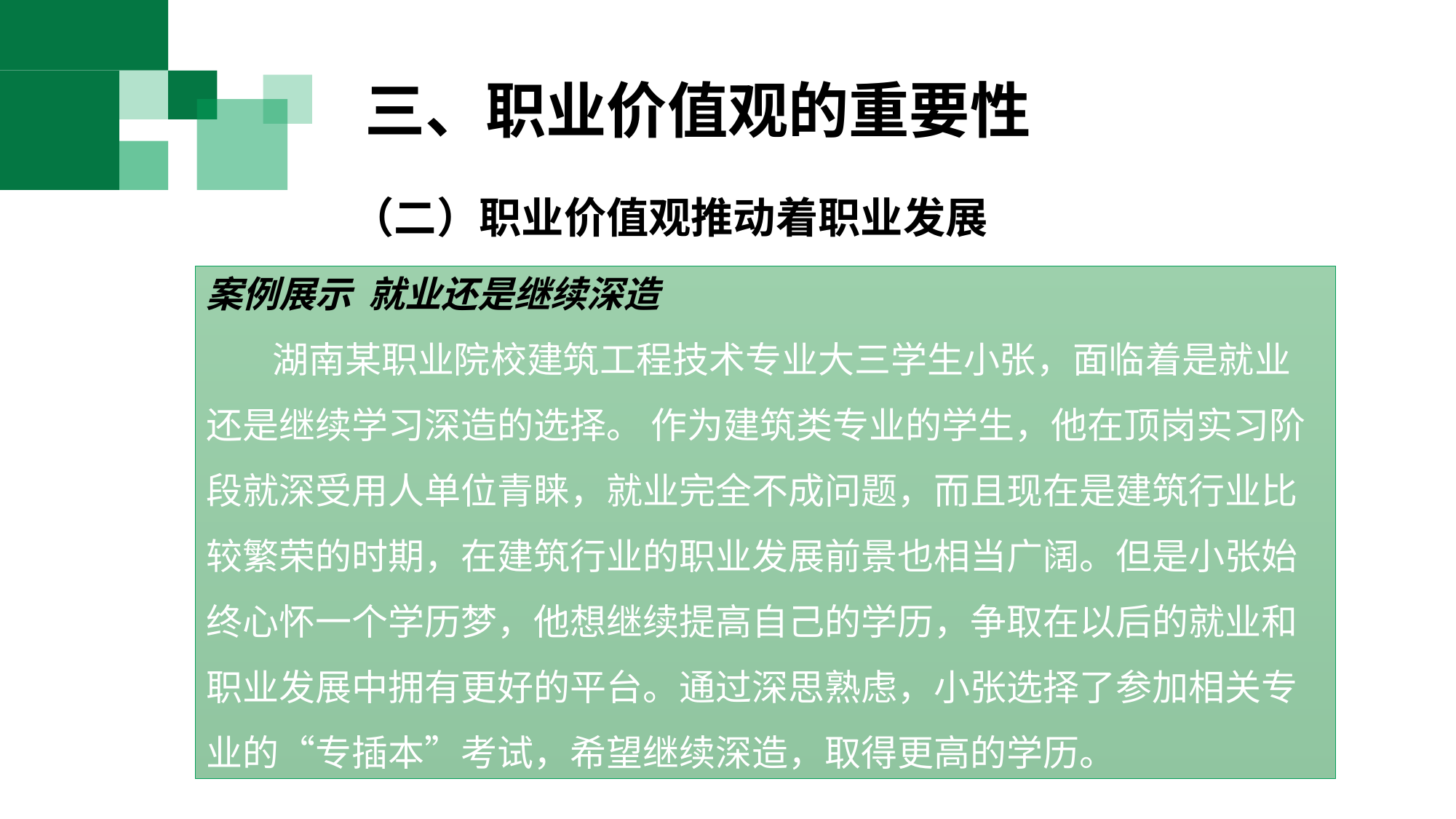

三、职业价值观的重要性

（二）职业价值观推动着职业发展

案例展示  就业还是继续深造
       湖南某职业院校建筑工程技术专业大三学生小张，面临着是就业还是继续学习深造的选择。 作为建筑类专业的学生，他在顶岗实习阶段就深受用人单位青睐，就业完全不成问题，而且现在是建筑行业比较繁荣的时期，在建筑行业的职业发展前景也相当广阔。但是小张始终心怀一个学历梦，他想继续提高自己的学历，争取在以后的就业和职业发展中拥有更好的平台。通过深思熟虑，小张选择了参加相关专业的“专插本”考试，希望继续深造，取得更高的学历。